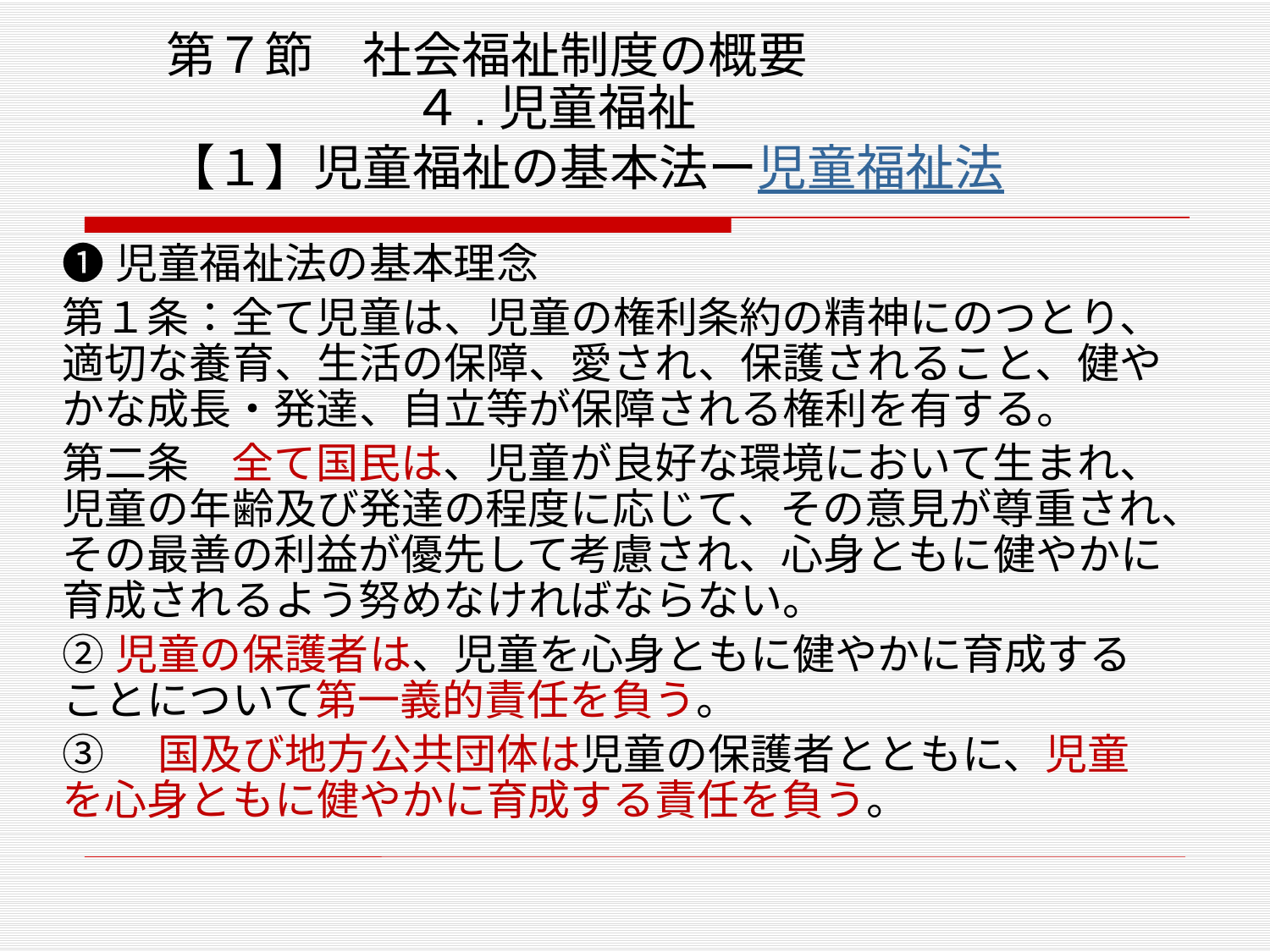

# 第７節　社会福祉制度の概要 　　　　　４.児童福祉 【１】児童福祉の基本法ー児童福祉法
❶児童福祉法の基本理念
第１条：全て児童は、児童の権利条約の精神にのつとり、適切な養育、生活の保障、愛され、保護されること、健やかな成長・発達、自立等が保障される権利を有する。
第二条　全て国民は、児童が良好な環境において生まれ、児童の年齢及び発達の程度に応じて、その意見が尊重され、その最善の利益が優先して考慮され、心身ともに健やかに育成されるよう努めなければならない。
②児童の保護者は、児童を心身ともに健やかに育成することについて第一義的責任を負う。
③　国及び地方公共団体は児童の保護者とともに、児童を心身ともに健やかに育成する責任を負う。